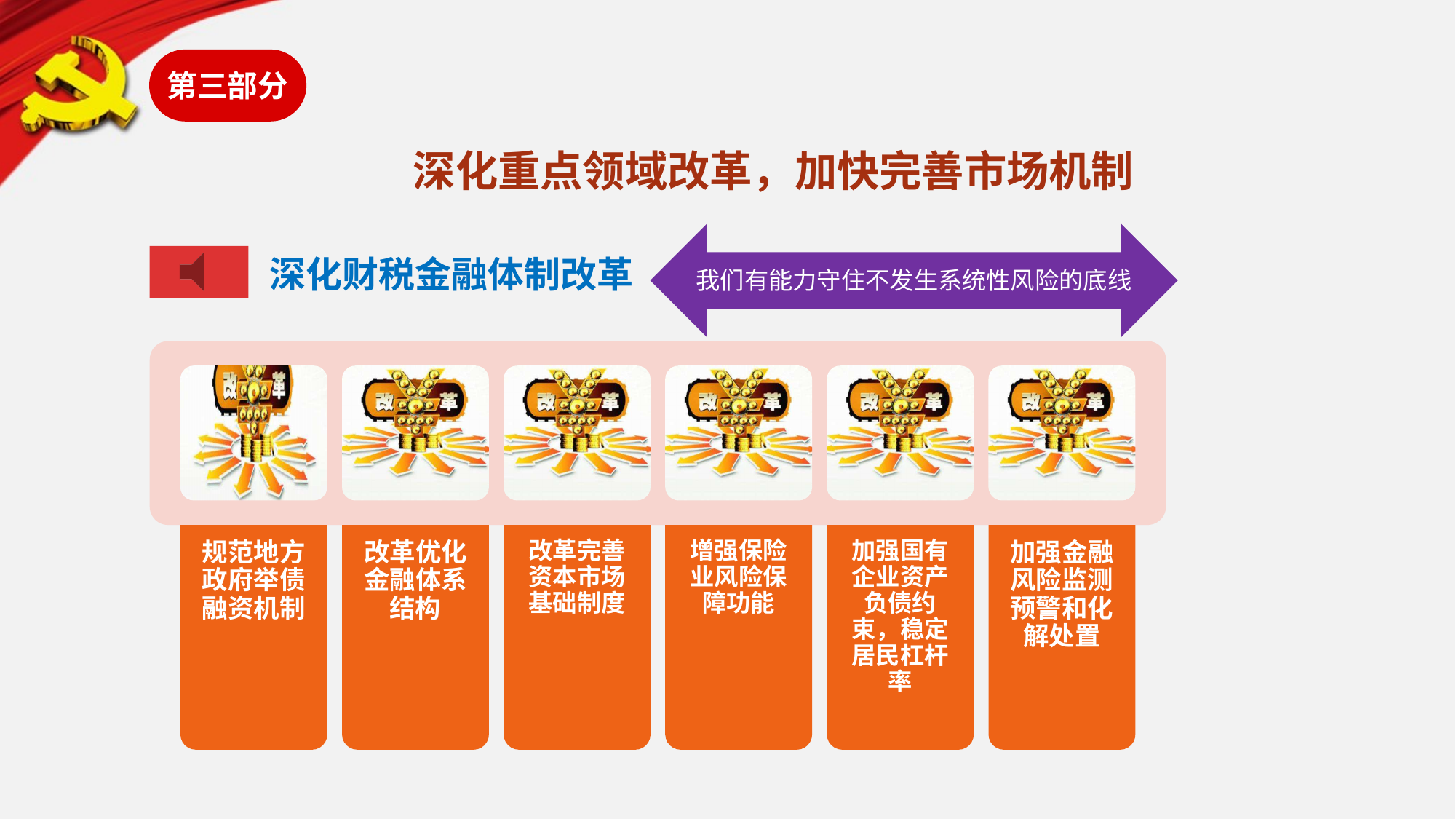

第三部分
深化重点领域改革，加快完善市场机制
我们有能力守住不发生系统性风险的底线
    深化财税金融体制改革

规范地方政府举债融资机制
改革优化金融体系结构
改革完善资本市场基础制度
增强保险业风险保障功能
加强国有企业资产负债约束，稳定居民杠杆率
加强金融风险监测预警和化解处置